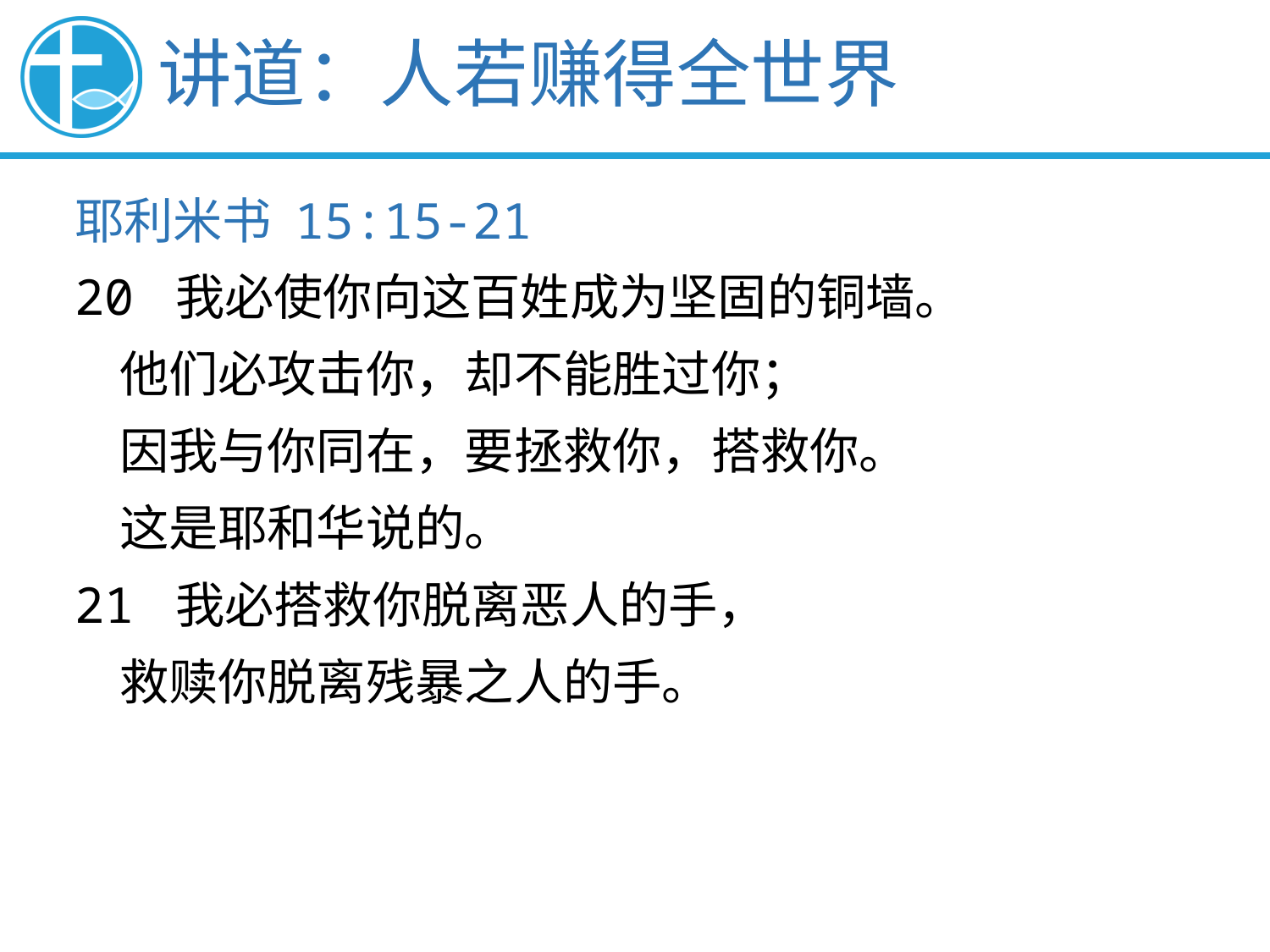

讲道：人若赚得全世界
耶利米书 15:15-21
20 我必使你向这百姓成为坚固的铜墙。
   他们必攻击你，却不能胜过你；
   因我与你同在，要拯救你，搭救你。
   这是耶和华说的。
21 我必搭救你脱离恶人的手，
   救赎你脱离残暴之人的手。